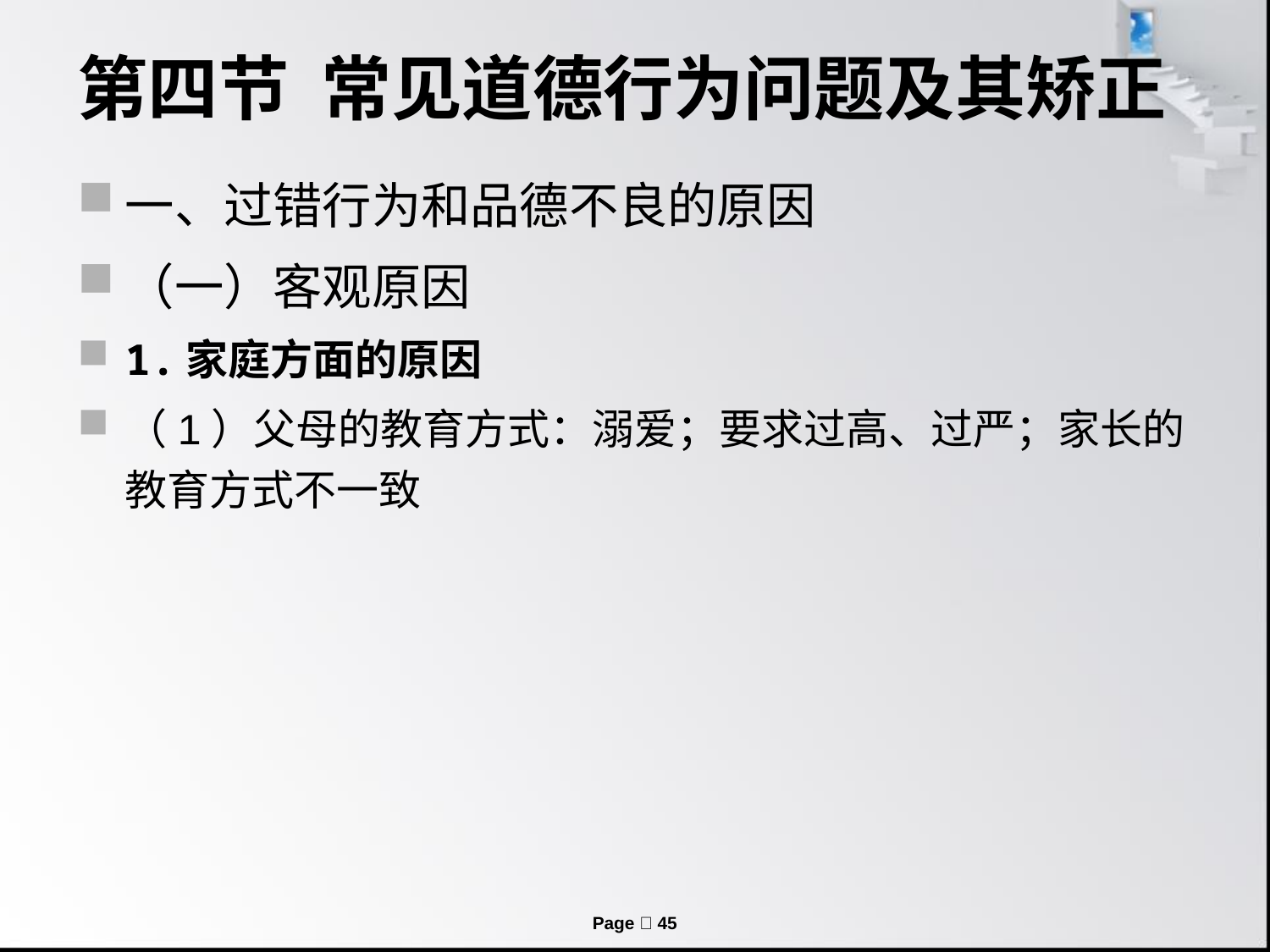

# 第四节  常见道德行为问题及其矫正
一、过错行为和品德不良的原因
（一）客观原因
1.家庭方面的原因
（1）父母的教育方式：溺爱；要求过高、过严；家长的教育方式不一致